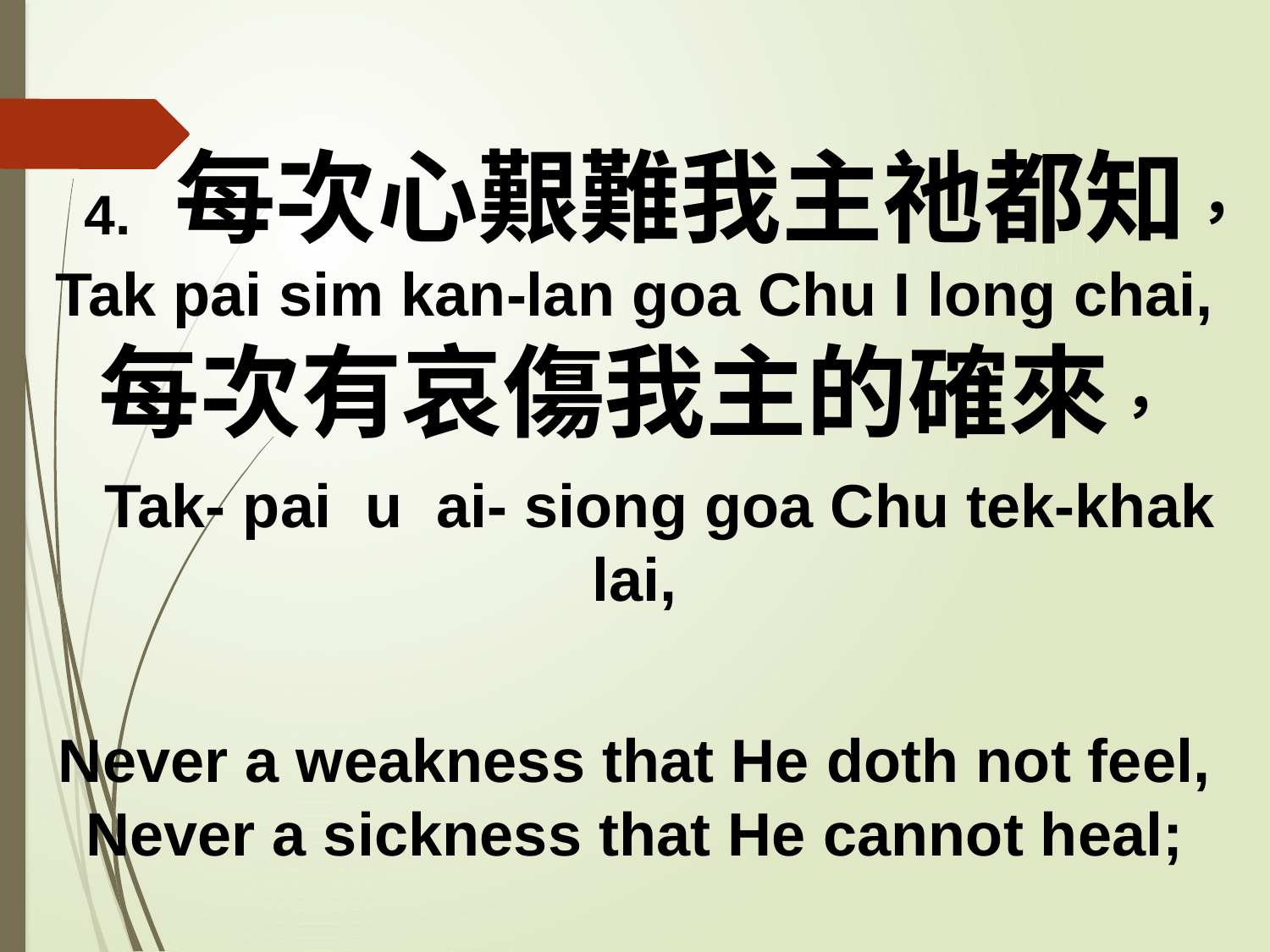

4.  每次心艱難我主祂都知， Tak pai sim kan-lan goa Chu I long chai,
每次有哀傷我主的確來，
   Tak- pai  u  ai- siong goa Chu tek-khak lai,

Never a weakness that He doth not feel,
Never a sickness that He cannot heal;